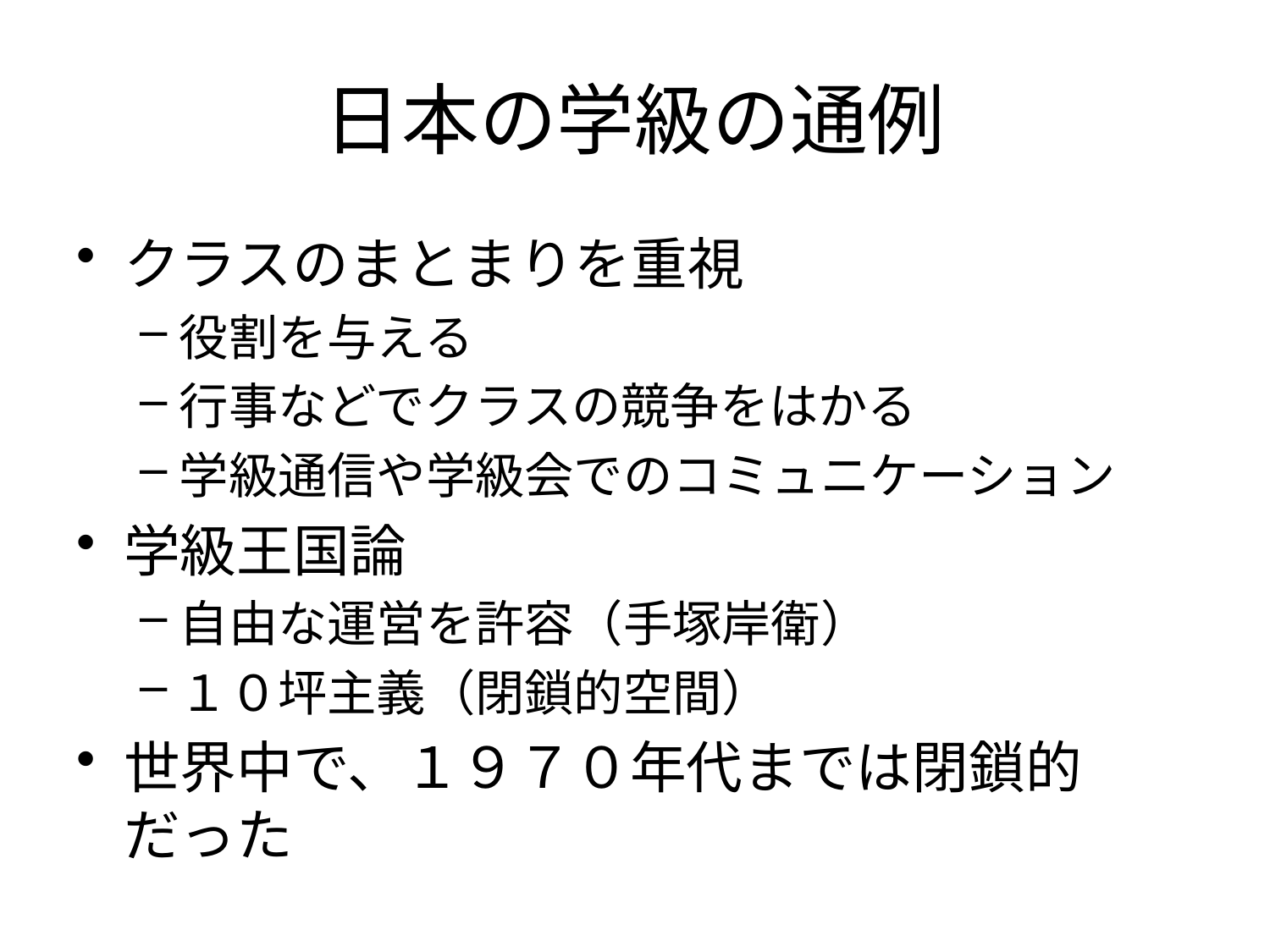

# 日本の学級の通例
クラスのまとまりを重視
役割を与える
行事などでクラスの競争をはかる
学級通信や学級会でのコミュニケーション
学級王国論
自由な運営を許容（手塚岸衛）
１０坪主義（閉鎖的空間）
世界中で、１９７０年代までは閉鎖的だった